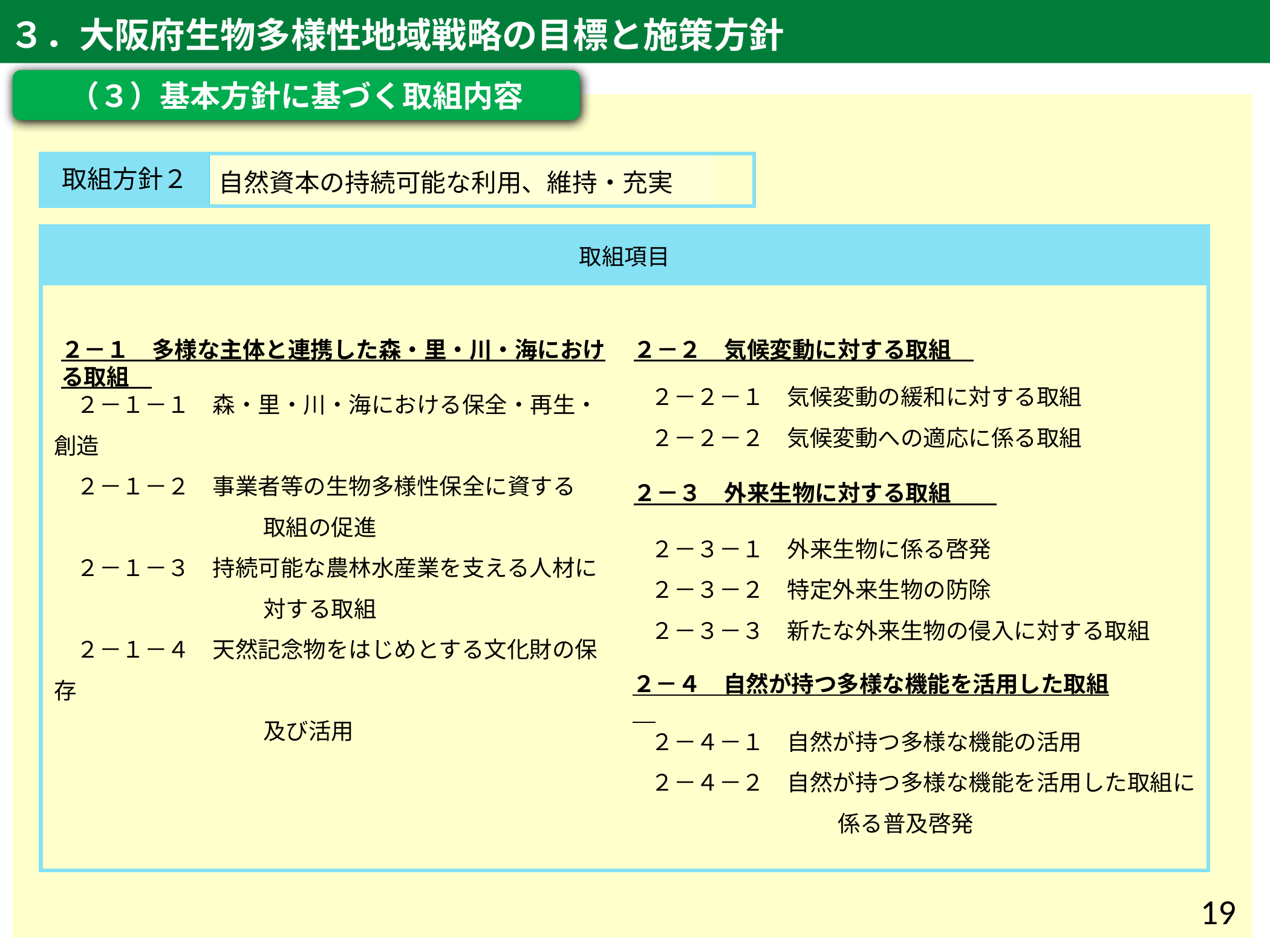

３．大阪府生物多様性地域戦略の目標と施策方針
（３）基本方針に基づく取組内容

取組方針２
自然資本の持続可能な利用、維持・充実

取組項目
２－１　多様な主体と連携した森・里・川・海における取組
２－２　気候変動に対する取組

　２－２－１　気候変動の緩和に対する取組
　２－２－２　気候変動への適応に係る取組

　２－１－１　森・里・川・海における保全・再生・創造
　２－１－２　事業者等の生物多様性保全に資する
　　　　　　　　 　取組の促進
　２－１－３　持続可能な農林水産業を支える人材に
　　　　　　　　　 対する取組
　２－１－４　天然記念物をはじめとする文化財の保存
　　　　　　　　　 及び活用

２－３　外来生物に対する取組
　２－３－１　外来生物に係る啓発
　２－３－２　特定外来生物の防除
　２－３－３　新たな外来生物の侵入に対する取組
２－４　自然が持つ多様な機能を活用した取組

　２－４－１　自然が持つ多様な機能の活用
　２－４－２　自然が持つ多様な機能を活用した取組に
　　　　　　　　　 係る普及啓発
19